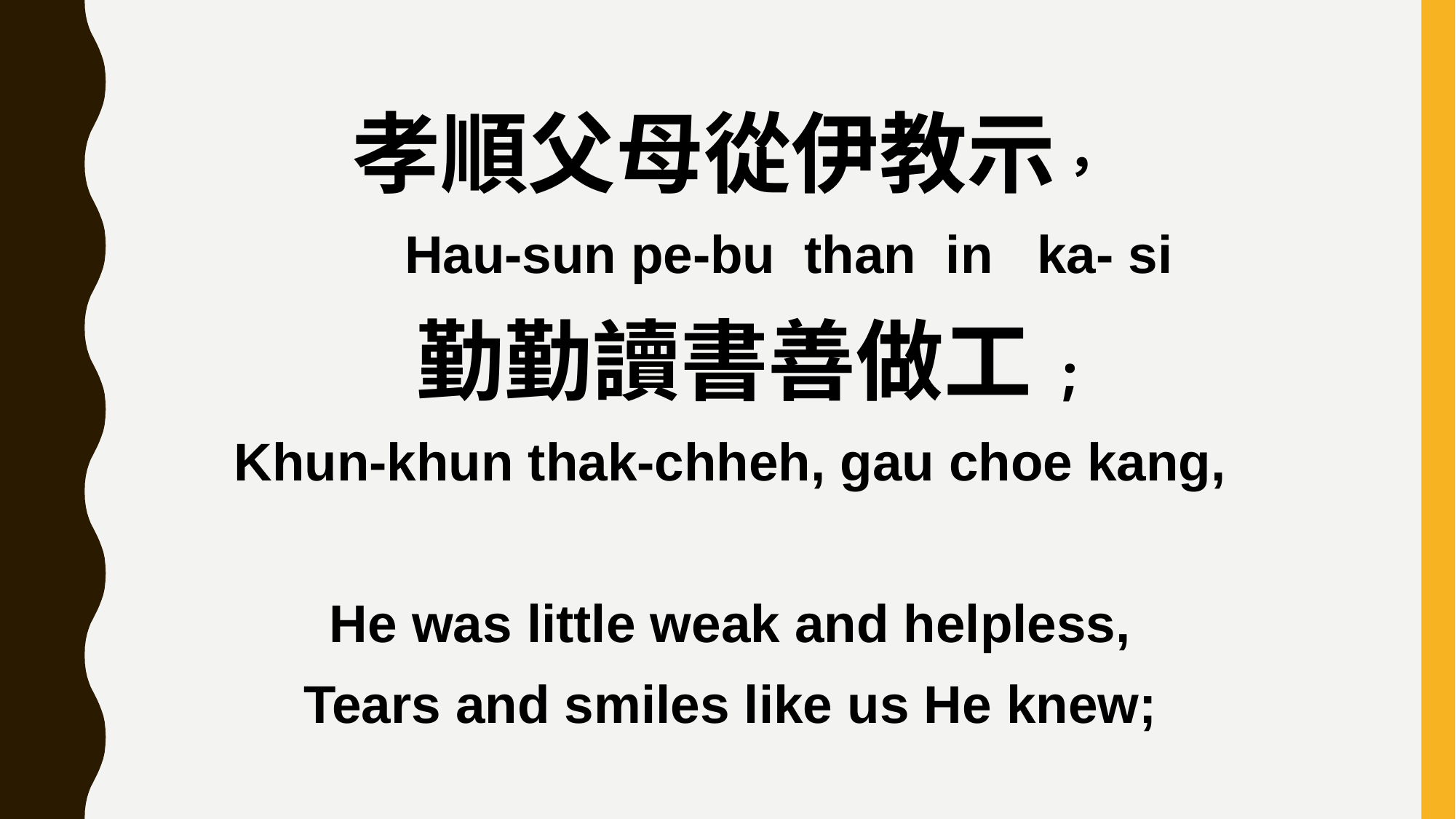

孝順父母從伊教示，
              Hau-sun pe-bu  than  in   ka- si
 勤勤讀書善做工;
Khun-khun thak-chheh, gau choe kang,

He was little weak and helpless,
Tears and smiles like us He knew;